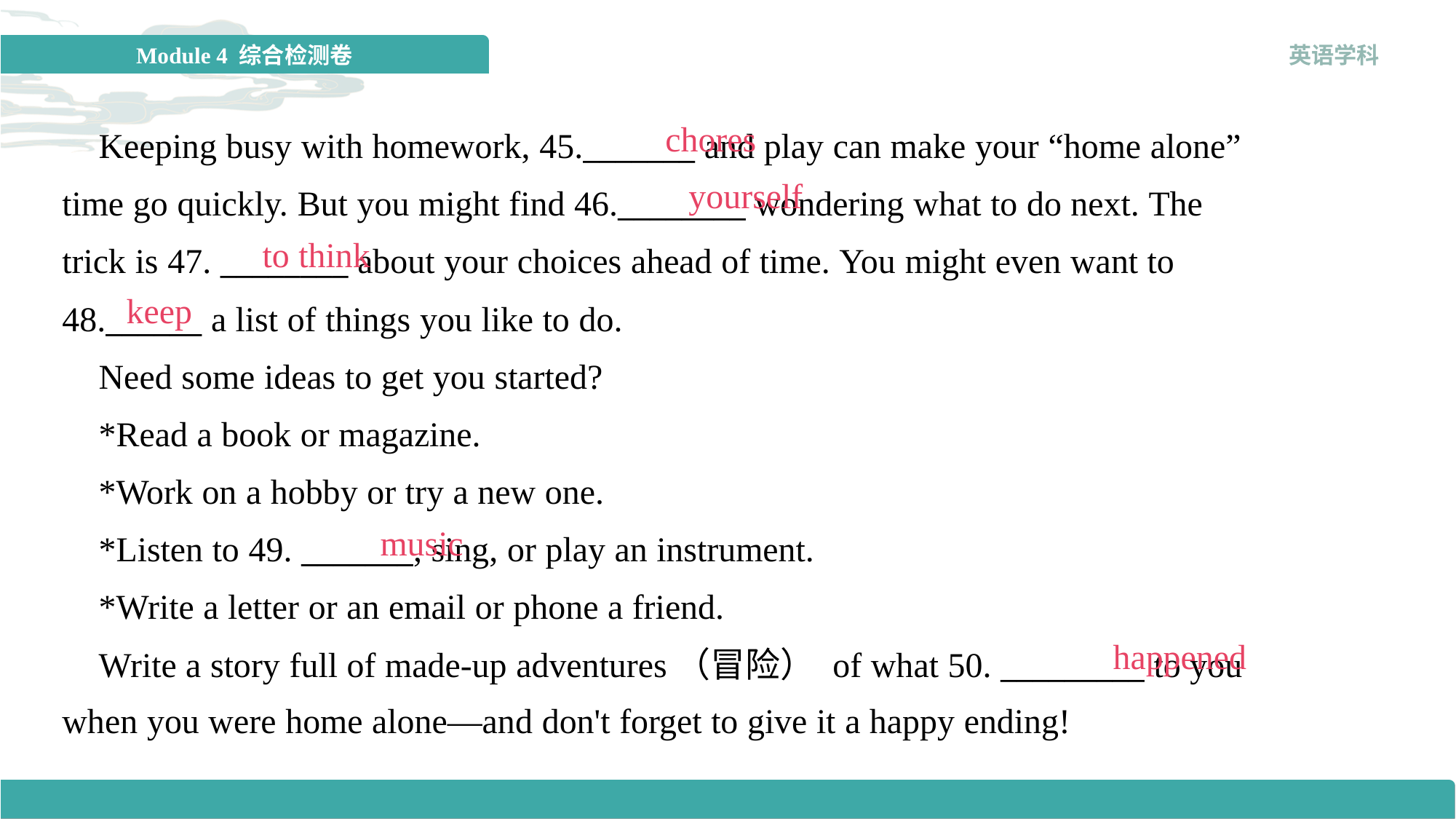

chores
    Keeping busy with homework, 45._______ and play can make your “home alone”
time go quickly. But you might find 46.________ wondering what to do next. The
trick is 47. ________ about your choices ahead of time. You might even want to
48.______ a list of things you like to do.
    Need some ideas to get you started?
    *Read a book or magazine.
    *Work on a hobby or try a new one.
    *Listen to 49. _______, sing, or play an instrument.
    *Write a letter or an email or phone a friend.
    Write a story full of made-up adventures（冒险） of what 50. _________ to you
when you were home alone—and don't forget to give it a happy ending!
yourself
to think
keep
music
happened